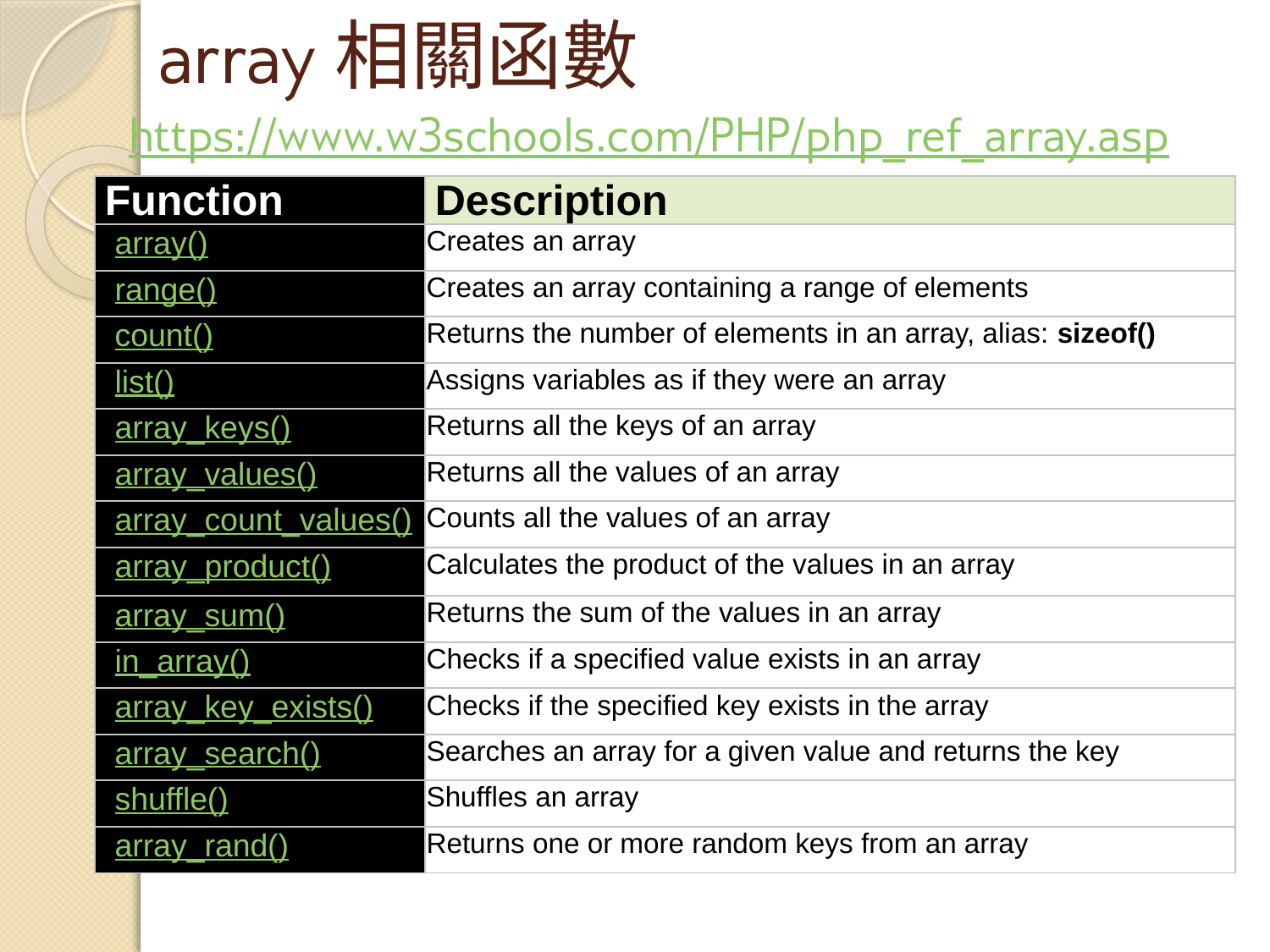

# array相關函數
https://www.w3schools.com/PHP/php_ref_array.asp
| Function | Description |
| --- | --- |
| array() | Creates an array |
| range() | Creates an array containing a range of elements |
| count() | Returns the number of elements in an array, alias: sizeof() |
| list() | Assigns variables as if they were an array |
| array\_keys() | Returns all the keys of an array |
| array\_values() | Returns all the values of an array |
| array\_count\_values() | Counts all the values of an array |
| array\_product() | Calculates the product of the values in an array |
| array\_sum() | Returns the sum of the values in an array |
| in\_array() | Checks if a specified value exists in an array |
| array\_key\_exists() | Checks if the specified key exists in the array |
| array\_search() | Searches an array for a given value and returns the key |
| shuffle() | Shuffles an array |
| array\_rand() | Returns one or more random keys from an array |